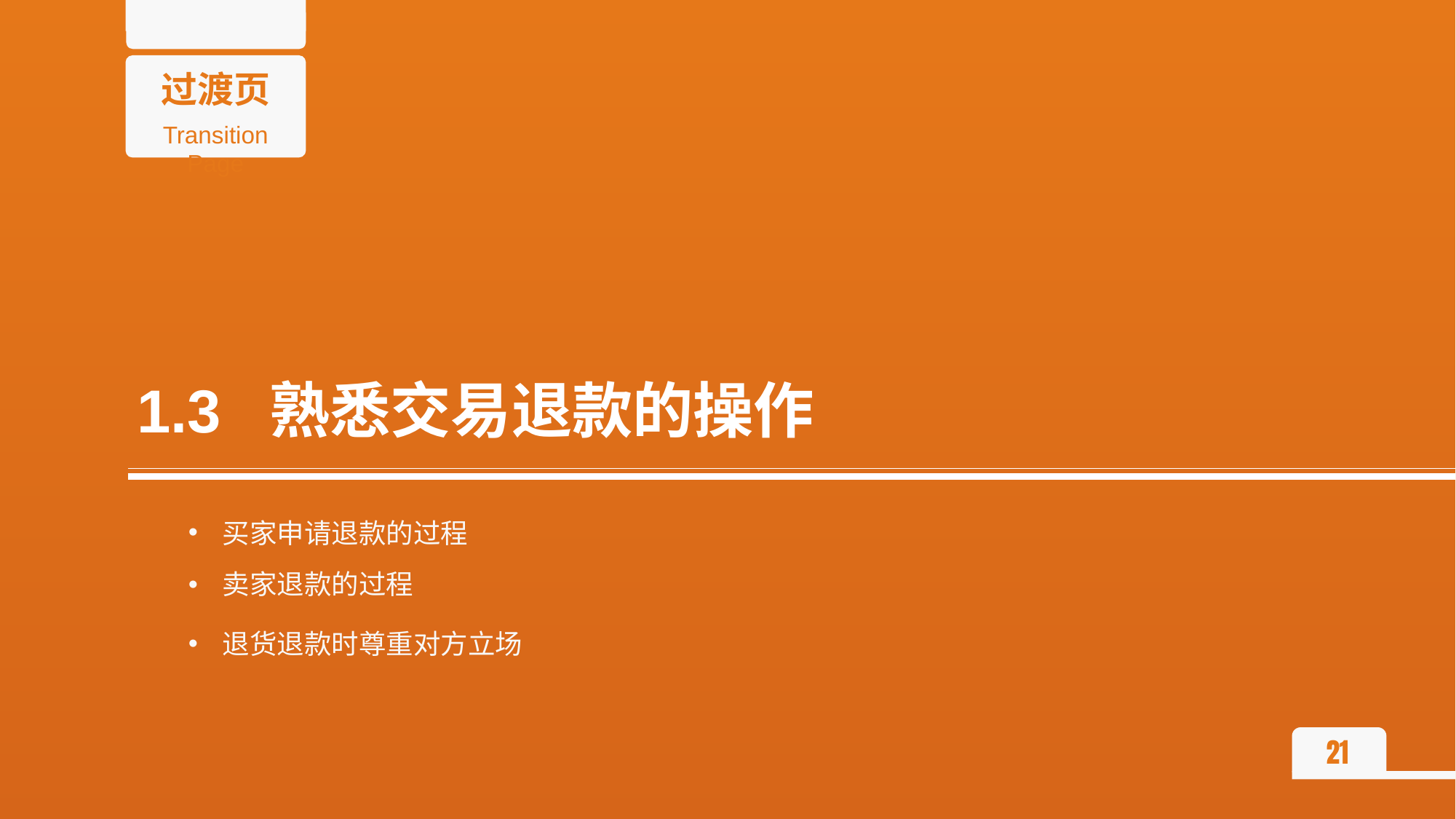

1.3  熟悉交易退款的操作
买家申请退款的过程
卖家退款的过程
退货退款时尊重对方立场